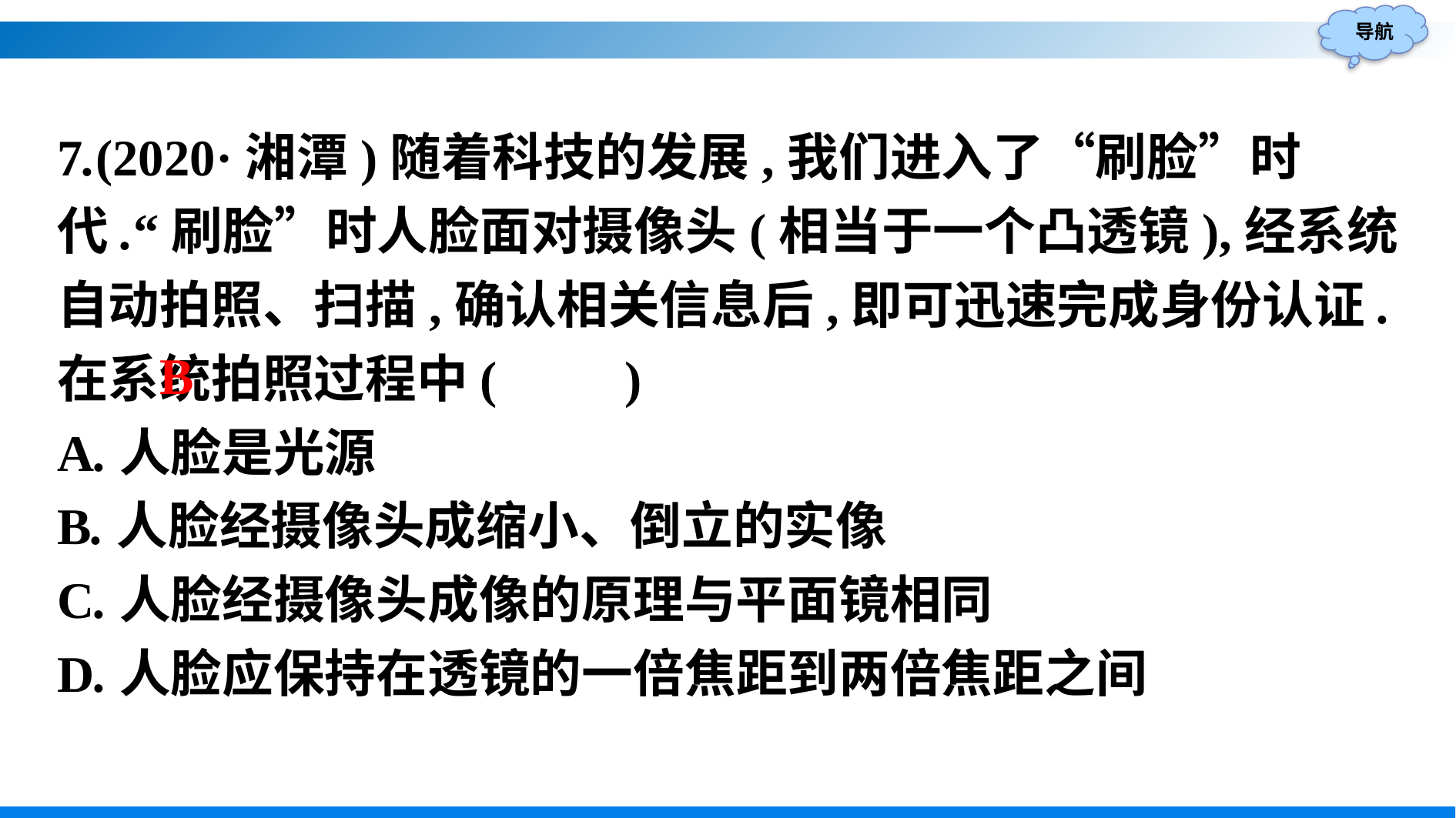

7.(2020·湘潭)随着科技的发展,我们进入了“刷脸”时代.“刷脸”时人脸面对摄像头(相当于一个凸透镜),经系统自动拍照、扫描,确认相关信息后,即可迅速完成身份认证.在系统拍照过程中(　　)
A.人脸是光源
B.人脸经摄像头成缩小、倒立的实像
C.人脸经摄像头成像的原理与平面镜相同
D.人脸应保持在透镜的一倍焦距到两倍焦距之间
B